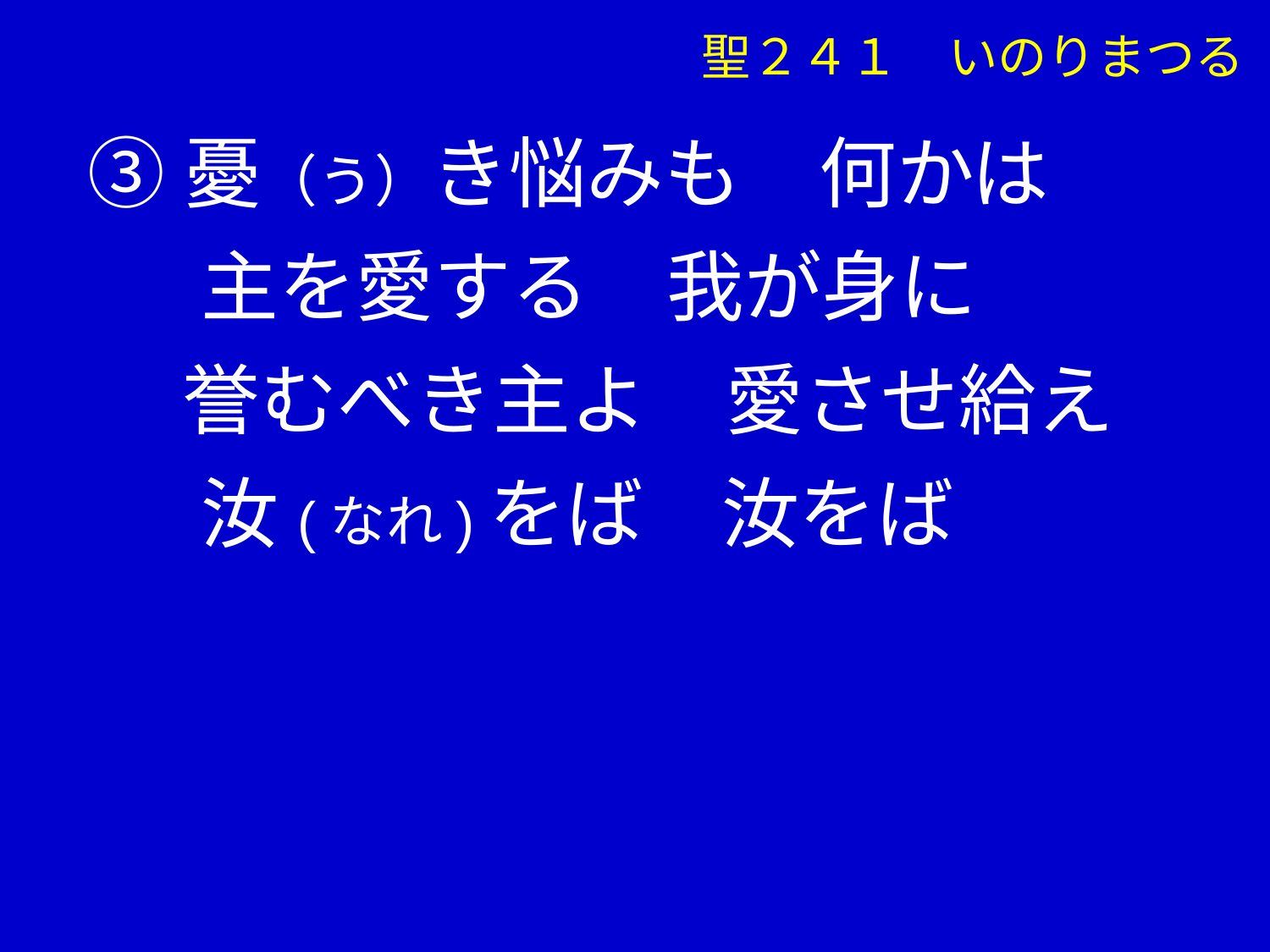

聖２４１　いのりまつる
③憂（う）き悩みも　何かは
 　主を愛する　我が身に
　 誉むべき主よ　愛させ給え
 　汝(なれ)をば　汝をば